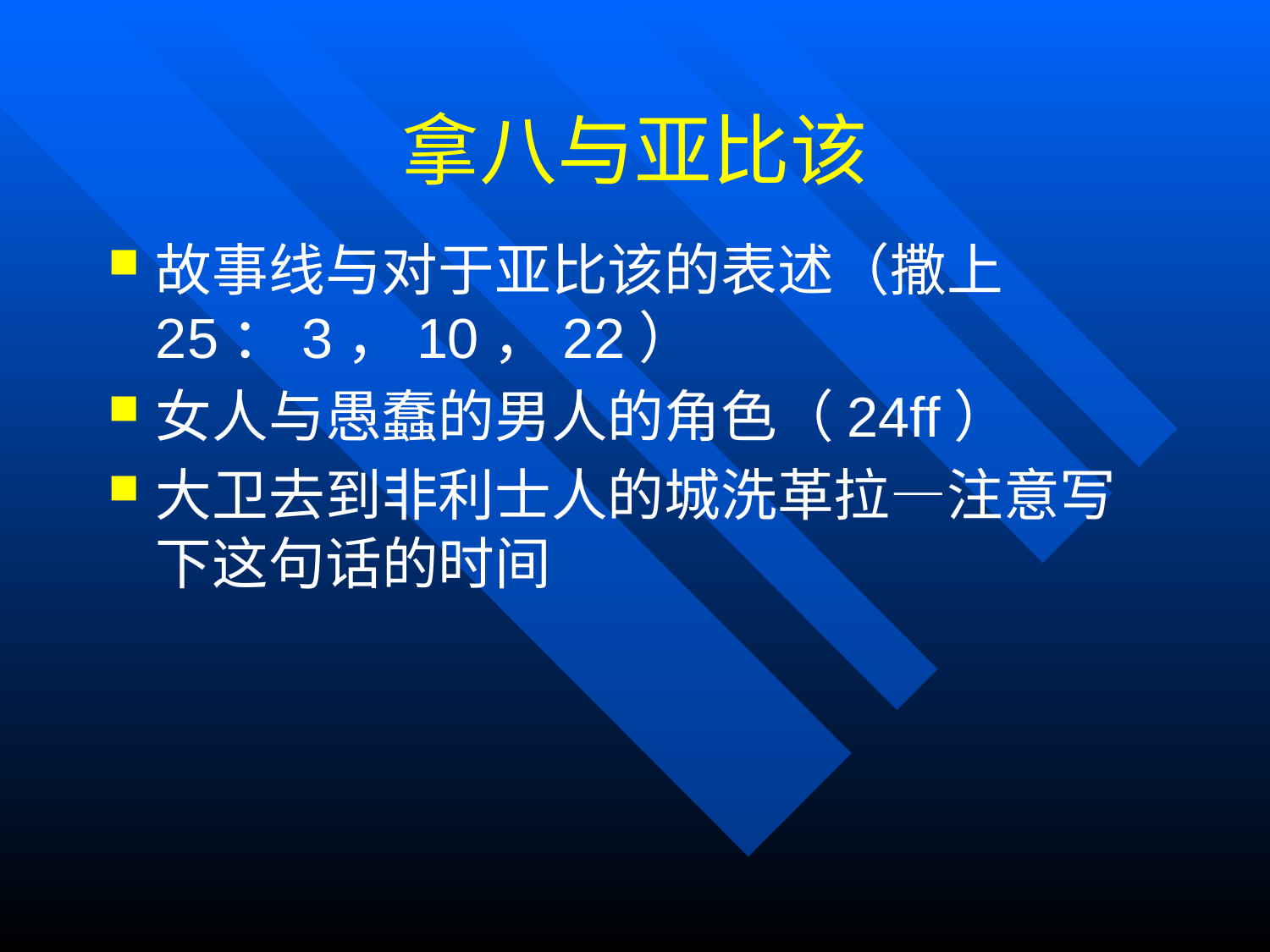

# 拿八与亚比该
故事线与对于亚比该的表述（撒上 25：3，10，22）
女人与愚蠢的男人的角色（24ff）
大卫去到非利士人的城洗革拉—注意写下这句话的时间